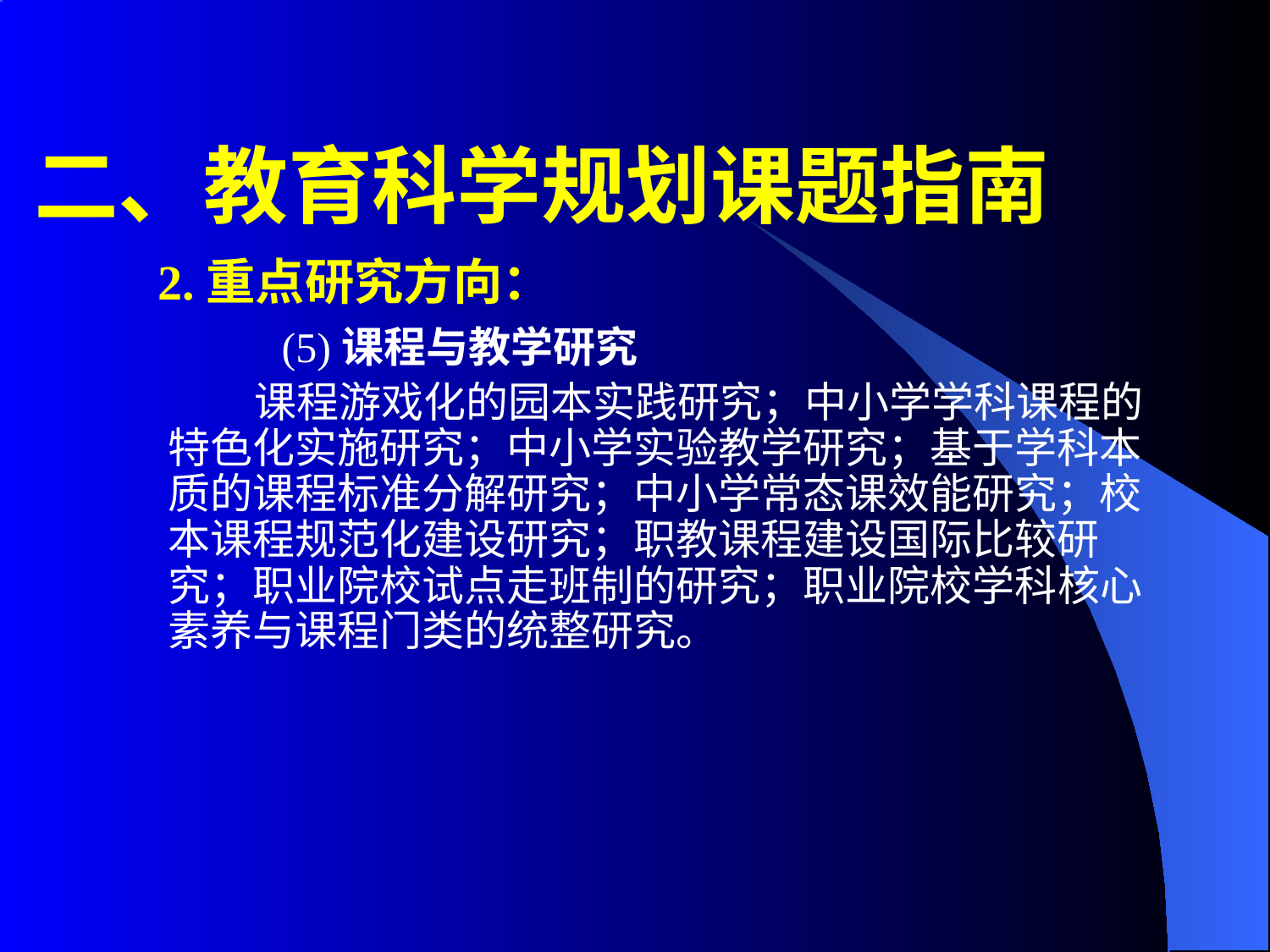

二、教育科学规划课题指南
   2.重点研究方向：
        　(5)课程与教学研究
             课程游戏化的园本实践研究；中小学学科课程的特色化实施研究；中小学实验教学研究；基于学科本质的课程标准分解研究；中小学常态课效能研究；校本课程规范化建设研究；职教课程建设国际比较研究；职业院校试点走班制的研究；职业院校学科核心素养与课程门类的统整研究。